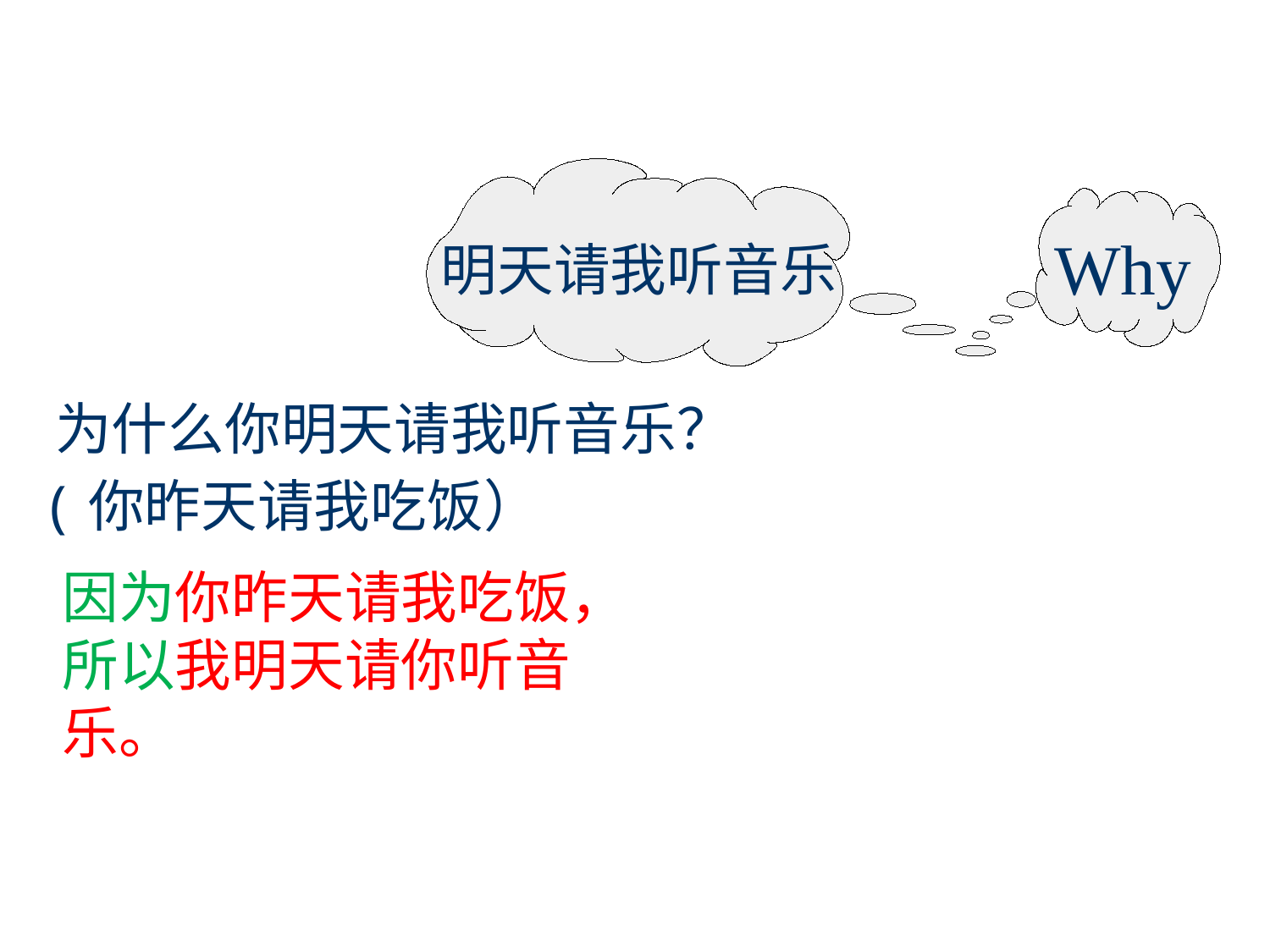

Why
明天请我听音乐
为什么你明天请我听音乐？
(你昨天请我吃饭）
因为你昨天请我吃饭，
所以我明天请你听音乐。